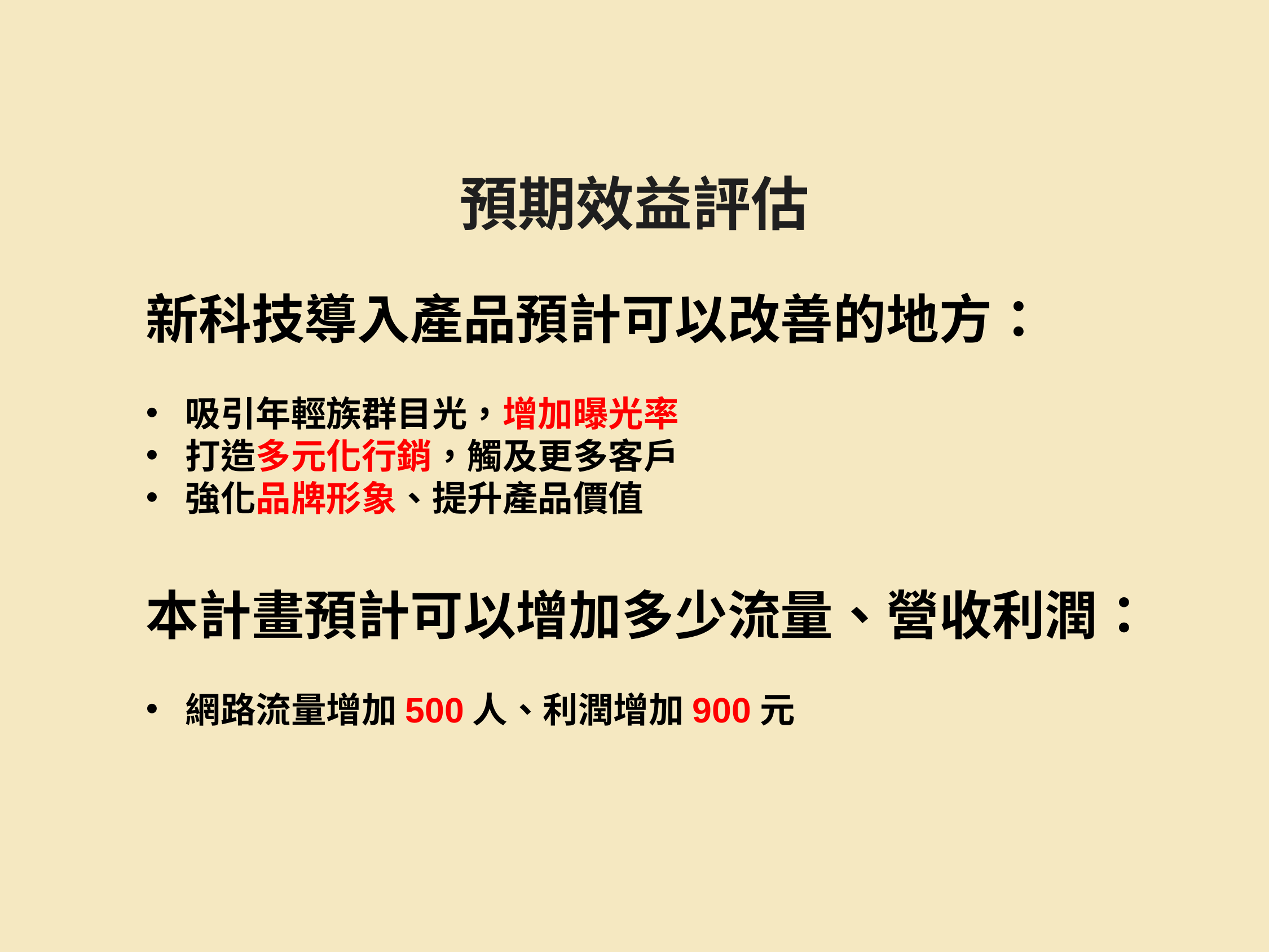

預期效益評估
新科技導入產品預計可以改善的地方：

吸引年輕族群目光，增加曝光率
打造多元化行銷，觸及更多客戶
強化品牌形象、提升產品價值

本計畫預計可以增加多少流量、營收利潤：

網路流量增加500人、利潤增加900元